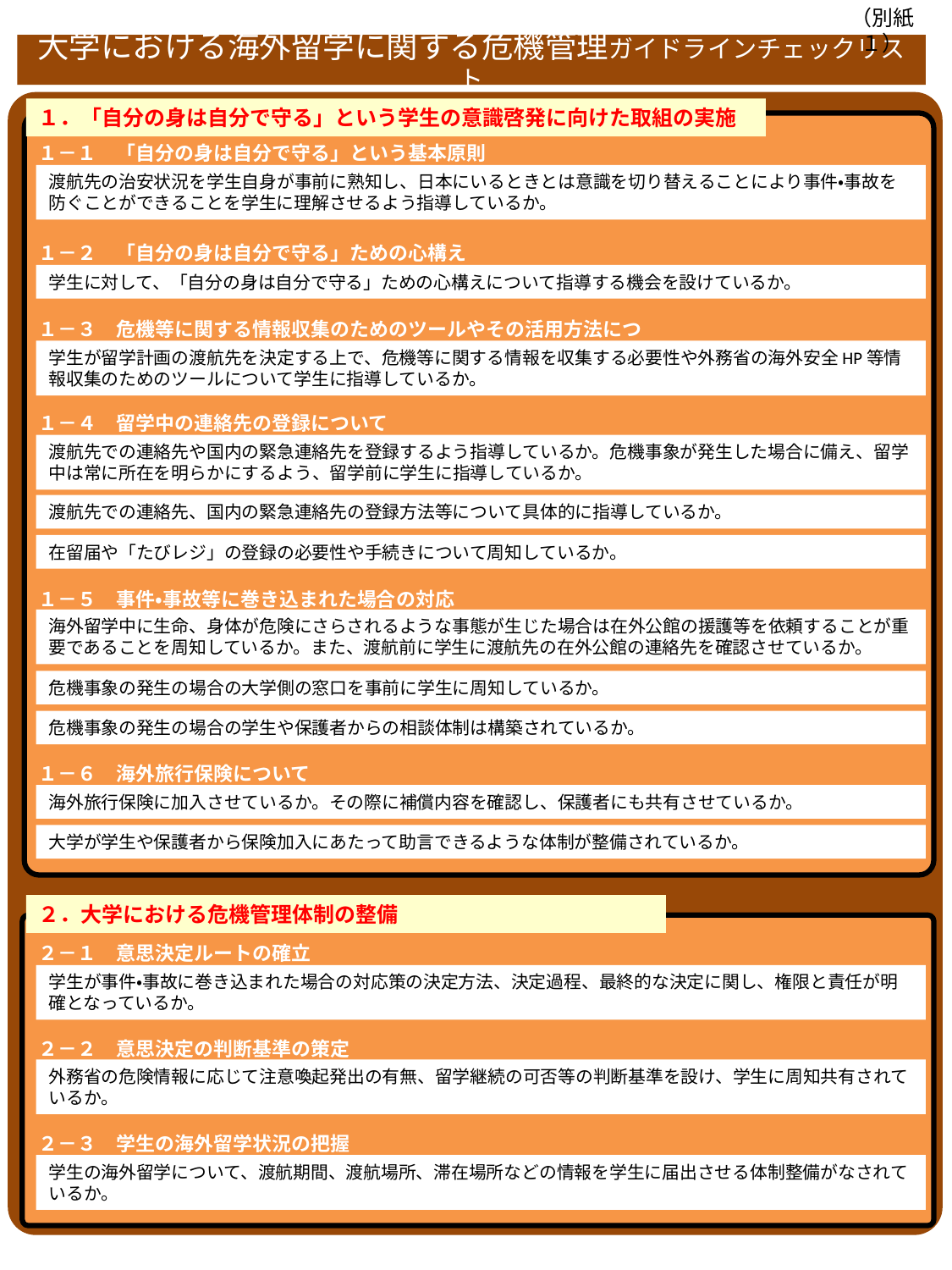

（別紙１）
大学における海外留学に関する危機管理ガイドラインチェックリスト

１．「自分の身は自分で守る」という学生の意識啓発に向けた取組の実施
１－１　「自分の身は自分で守る」という基本原則
渡航先の治安状況を学生自身が事前に熟知し、日本にいるときとは意識を切り替えることにより事件・事故を防ぐことができることを学生に理解させるよう指導しているか。
１－２　「自分の身は自分で守る」ための心構え
学生に対して、「自分の身は自分で守る」ための心構えについて指導する機会を設けているか。
１－３　危機等に関する情報収集のためのツールやその活用方法について
学生が留学計画の渡航先を決定する上で、危機等に関する情報を収集する必要性や外務省の海外安全HP等情報収集のためのツールについて学生に指導しているか。
１－４　留学中の連絡先の登録について
渡航先での連絡先や国内の緊急連絡先を登録するよう指導しているか。危機事象が発生した場合に備え、留学中は常に所在を明らかにするよう、留学前に学生に指導しているか。
渡航先での連絡先、国内の緊急連絡先の登録方法等について具体的に指導しているか。
在留届や「たびレジ」の登録の必要性や手続きについて周知しているか。
１－５　事件・事故等に巻き込まれた場合の対応
海外留学中に生命、身体が危険にさらされるような事態が生じた場合は在外公館の援護等を依頼することが重要であることを周知しているか。また、渡航前に学生に渡航先の在外公館の連絡先を確認させているか。
危機事象の発生の場合の大学側の窓口を事前に学生に周知しているか。
危機事象の発生の場合の学生や保護者からの相談体制は構築されているか。
１－６　海外旅行保険について
海外旅行保険に加入させているか。その際に補償内容を確認し、保護者にも共有させているか。
大学が学生や保護者から保険加入にあたって助言できるような体制が整備されているか。

２．大学における危機管理体制の整備
２－１　意思決定ルートの確立
学生が事件・事故に巻き込まれた場合の対応策の決定方法、決定過程、最終的な決定に関し、権限と責任が明確となっているか。
２－２　意思決定の判断基準の策定
外務省の危険情報に応じて注意喚起発出の有無、留学継続の可否等の判断基準を設け、学生に周知共有されているか。
２－３　学生の海外留学状況の把握
学生の海外留学について、渡航期間、渡航場所、滞在場所などの情報を学生に届出させる体制整備がなされているか。